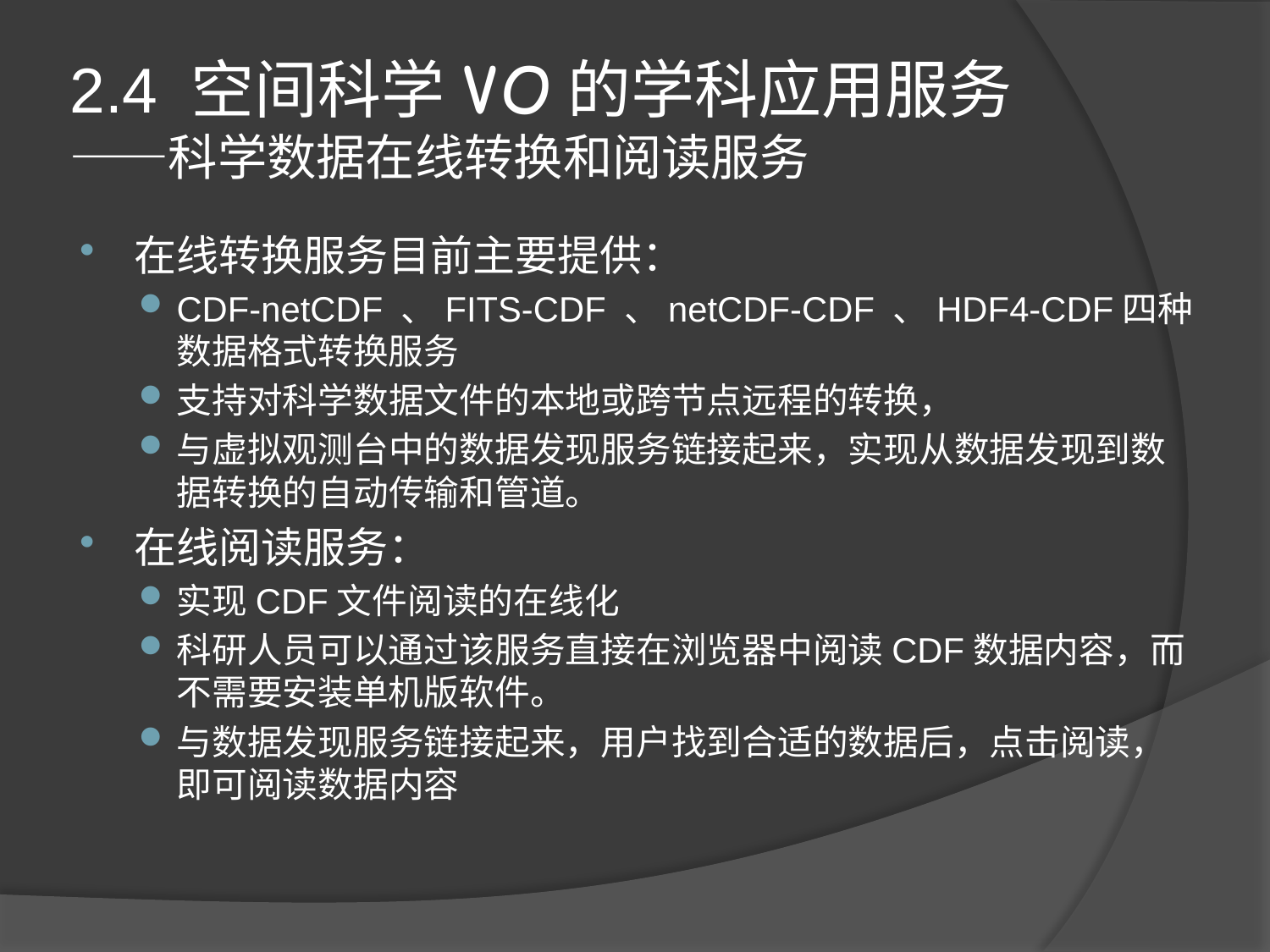

# 2.4 空间科学VO的学科应用服务 ——科学数据在线转换和阅读服务
在线转换服务目前主要提供：
CDF-netCDF 、FITS-CDF 、netCDF-CDF 、HDF4-CDF四种数据格式转换服务
支持对科学数据文件的本地或跨节点远程的转换，
与虚拟观测台中的数据发现服务链接起来，实现从数据发现到数据转换的自动传输和管道。
在线阅读服务：
实现CDF文件阅读的在线化
科研人员可以通过该服务直接在浏览器中阅读CDF数据内容，而不需要安装单机版软件。
与数据发现服务链接起来，用户找到合适的数据后，点击阅读，即可阅读数据内容